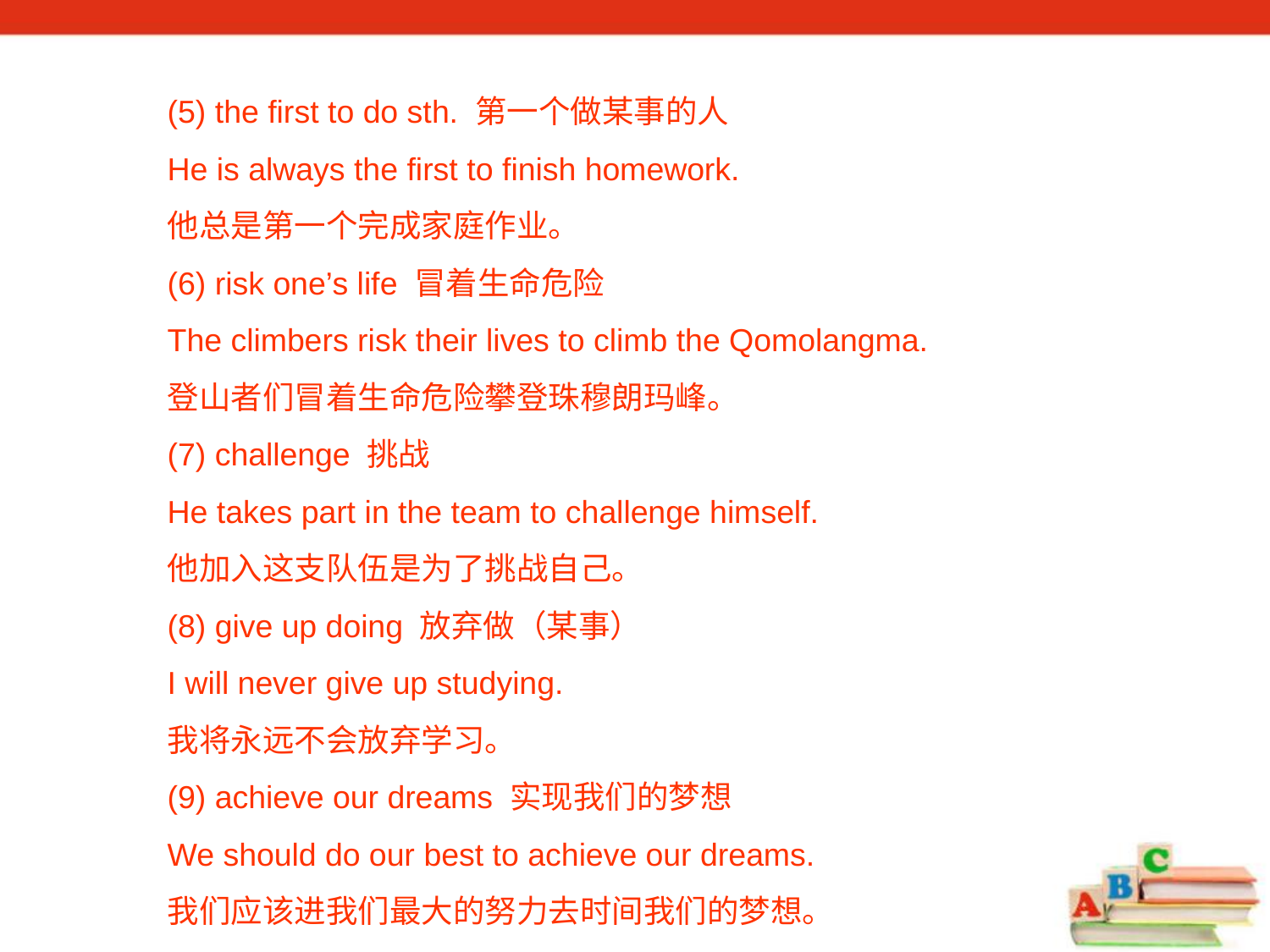

(5) the first to do sth. 第一个做某事的人
He is always the first to finish homework.
他总是第一个完成家庭作业。
(6) risk one’s life 冒着生命危险
The climbers risk their lives to climb the Qomolangma.
登山者们冒着生命危险攀登珠穆朗玛峰。
(7) challenge 挑战
He takes part in the team to challenge himself.
他加入这支队伍是为了挑战自己。
(8) give up doing 放弃做（某事）
I will never give up studying.
我将永远不会放弃学习。
(9) achieve our dreams 实现我们的梦想
We should do our best to achieve our dreams.
我们应该进我们最大的努力去时间我们的梦想。